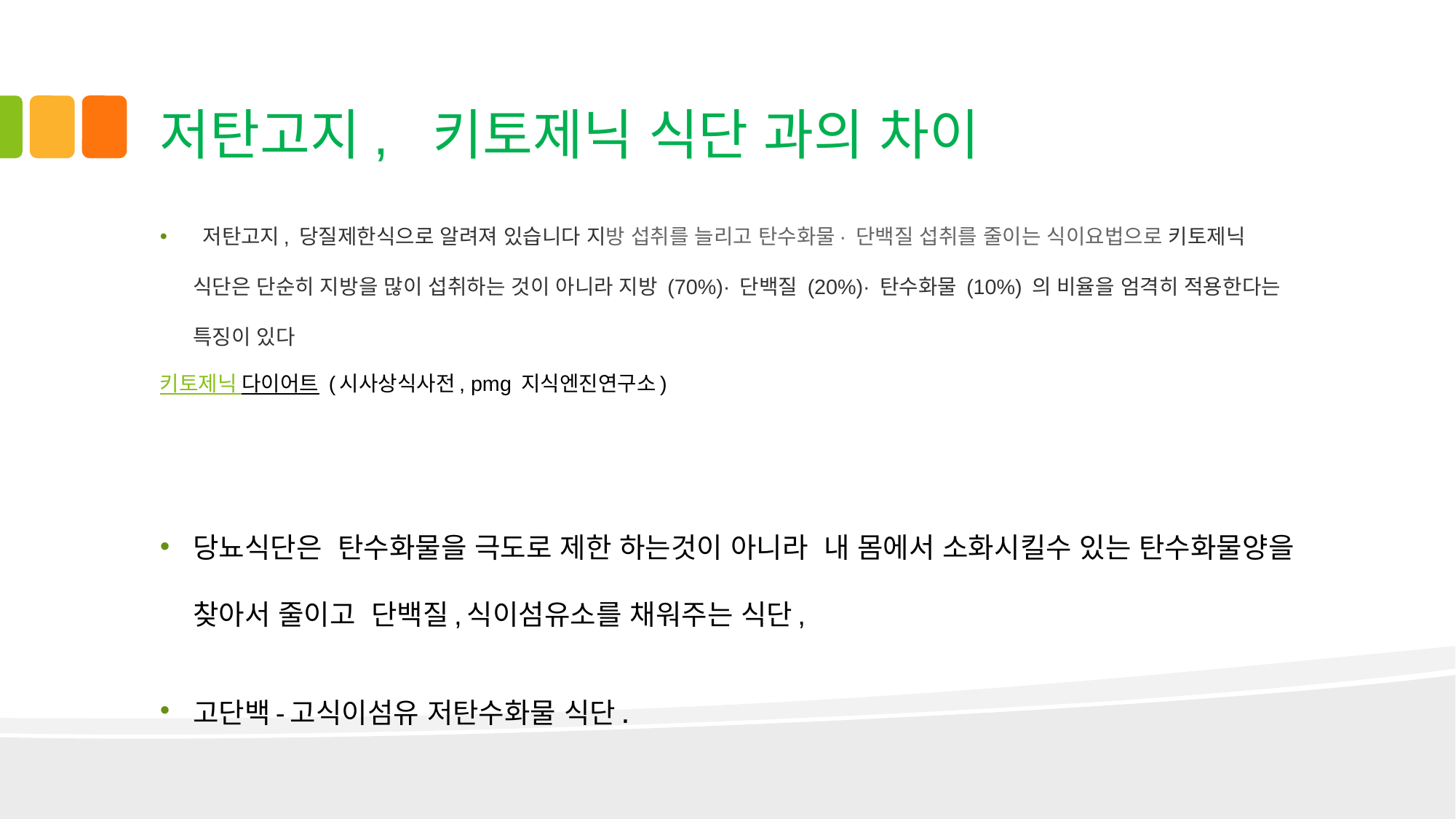

# 저탄고지,  키토제닉 식단 과의 차이
 저탄고지, 당질제한식으로 알려져 있습니다 지방 섭취를 늘리고 탄수화물· 단백질 섭취를 줄이는 식이요법으로 키토제닉 식단은 단순히 지방을 많이 섭취하는 것이 아니라 지방 (70%)· 단백질 (20%)· 탄수화물 (10%) 의 비율을 엄격히 적용한다는 특징이 있다
키토제닉 다이어트 (시사상식사전, pmg 지식엔진연구소)

당뇨식단은  탄수화물을 극도로 제한 하는것이 아니라  내 몸에서 소화시킬수 있는 탄수화물양을 찾아서 줄이고  단백질,식이섬유소를 채워주는 식단,
고단백-고식이섬유 저탄수화물 식단.